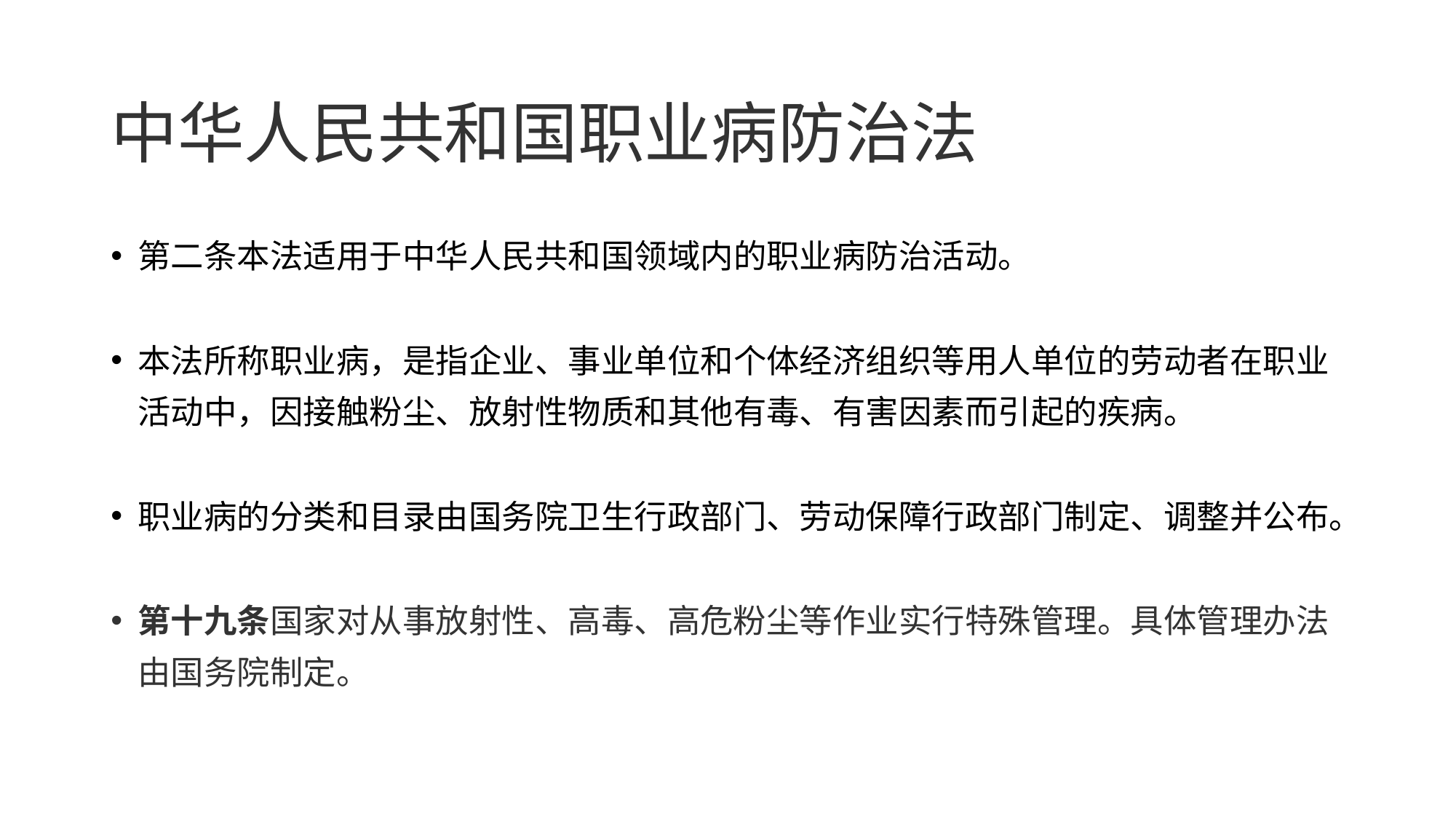

# 中华人民共和国职业病防治法
第二条本法适用于中华人民共和国领域内的职业病防治活动。

本法所称职业病，是指企业、事业单位和个体经济组织等用人单位的劳动者在职业活动中，因接触粉尘、放射性物质和其他有毒、有害因素而引起的疾病。

职业病的分类和目录由国务院卫生行政部门、劳动保障行政部门制定、调整并公布。

第十九条国家对从事放射性、高毒、高危粉尘等作业实行特殊管理。具体管理办法由国务院制定。